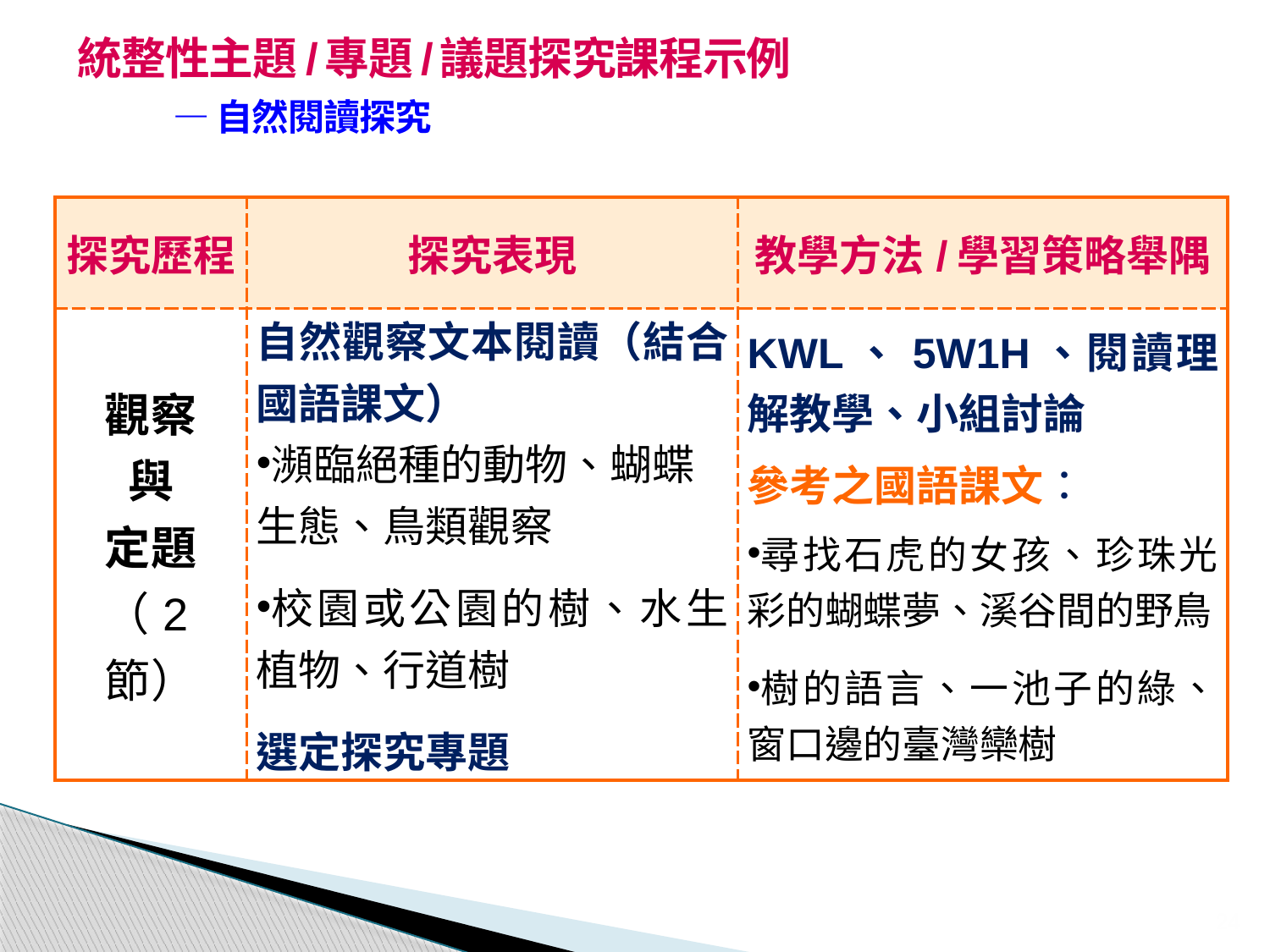

統整性主題/專題/議題探究課程示例
             —自然閱讀探究
| 探究歷程 | 探究表現 | 教學方法/學習策略舉隅 |
| --- | --- | --- |
| 觀察 與 定題 （2節） | 自然觀察文本閱讀（結合國語課文） 瀕臨絕種的動物、蝴蝶生態、鳥類觀察 校園或公園的樹、水生植物、行道樹 選定探究專題 | KWL、5W1H、閱讀理解教學、小組討論 參考之國語課文： 尋找石虎的女孩、珍珠光彩的蝴蝶夢、溪谷間的野鳥 樹的語言、一池子的綠、窗口邊的臺灣欒樹 |
24